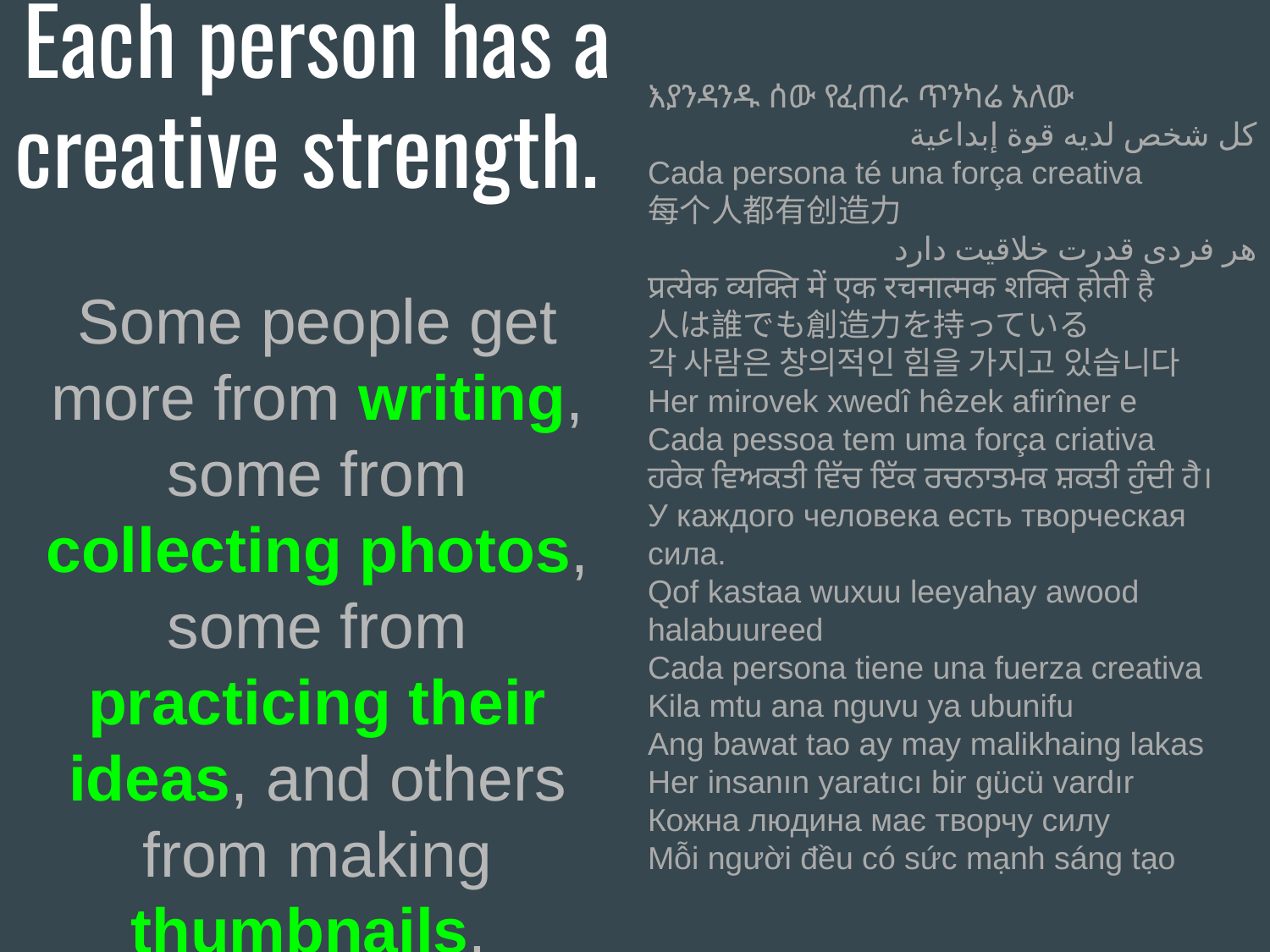

Each person has a creative strength.
Some people get more from writing, some from collecting photos, some from practicing their ideas, and others from making thumbnails.
እያንዳንዱ ሰው የፈጠራ ጥንካሬ አለው
كل شخص لديه قوة إبداعية
Cada persona té una força creativa
每个人都有创造力
هر فردی قدرت خلاقیت دارد
प्रत्येक व्यक्ति में एक रचनात्मक शक्ति होती है
人は誰でも創造力を持っている
각 사람은 창의적인 힘을 가지고 있습니다
Her mirovek xwedî hêzek afirîner e
Cada pessoa tem uma força criativa
ਹਰੇਕ ਵਿਅਕਤੀ ਵਿੱਚ ਇੱਕ ਰਚਨਾਤਮਕ ਸ਼ਕਤੀ ਹੁੰਦੀ ਹੈ।
У каждого человека есть творческая сила.
Qof kastaa wuxuu leeyahay awood halabuureed
Cada persona tiene una fuerza creativa
Kila mtu ana nguvu ya ubunifu
Ang bawat tao ay may malikhaing lakas
Her insanın yaratıcı bir gücü vardır
Кожна людина має творчу силу
Mỗi người đều có sức mạnh sáng tạo